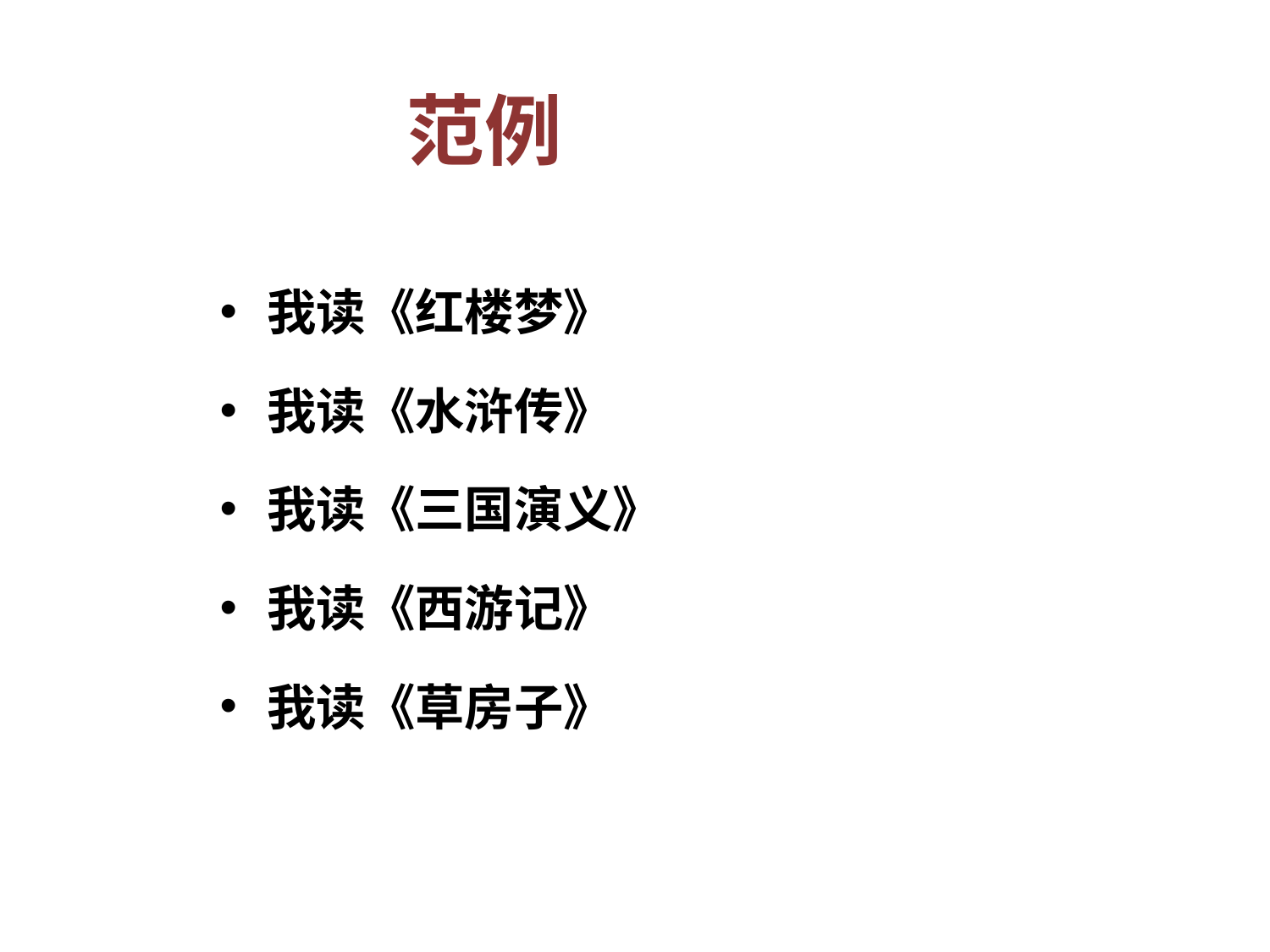

# 范例
我读《红楼梦》
我读《水浒传》
我读《三国演义》
我读《西游记》
我读《草房子》